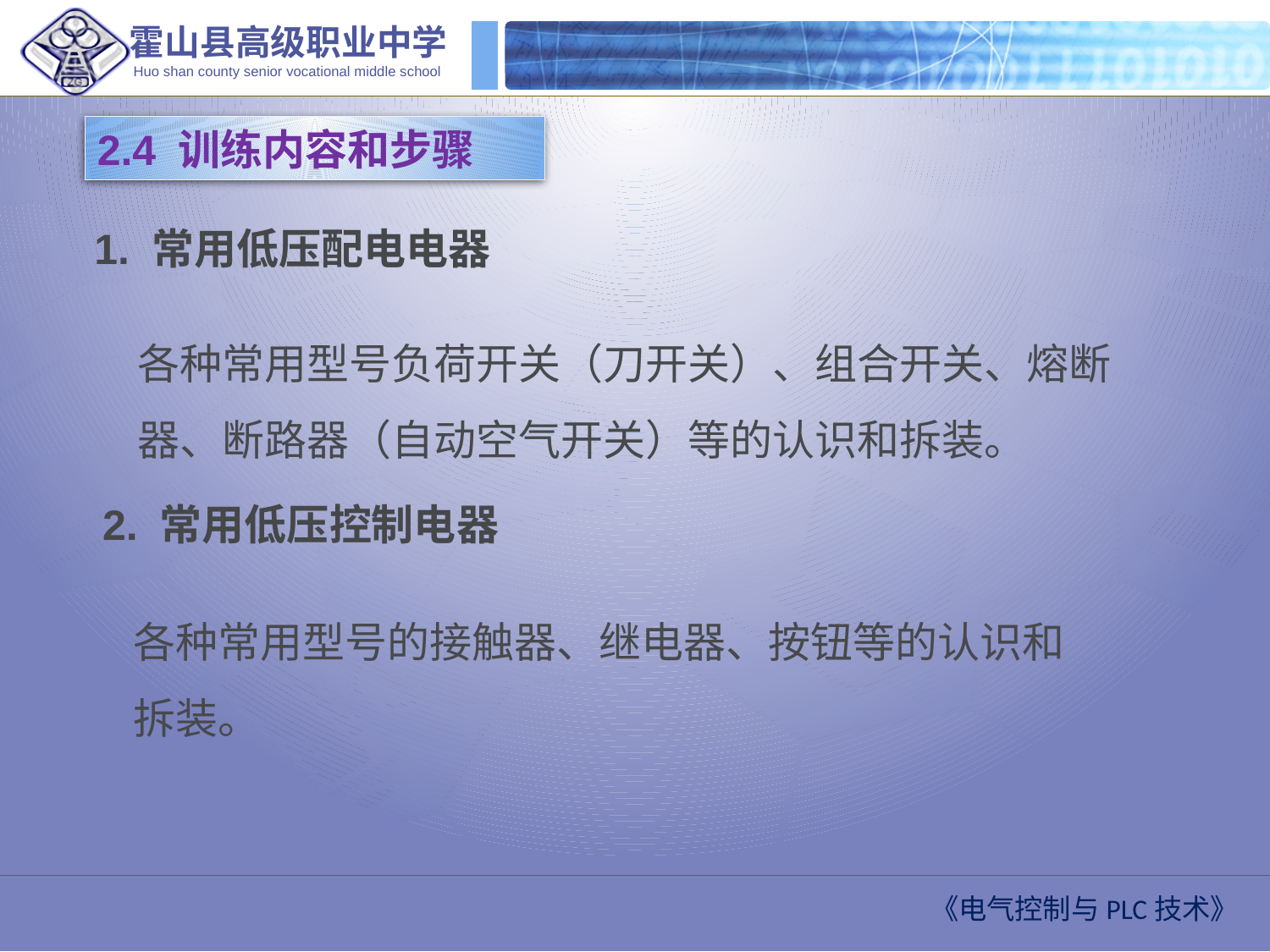

2.4 训练内容和步骤
1. 常用低压配电电器
各种常用型号负荷开关（刀开关）、组合开关、熔断器、断路器（自动空气开关）等的认识和拆装。
2. 常用低压控制电器

各种常用型号的接触器、继电器、按钮等的认识和拆装。